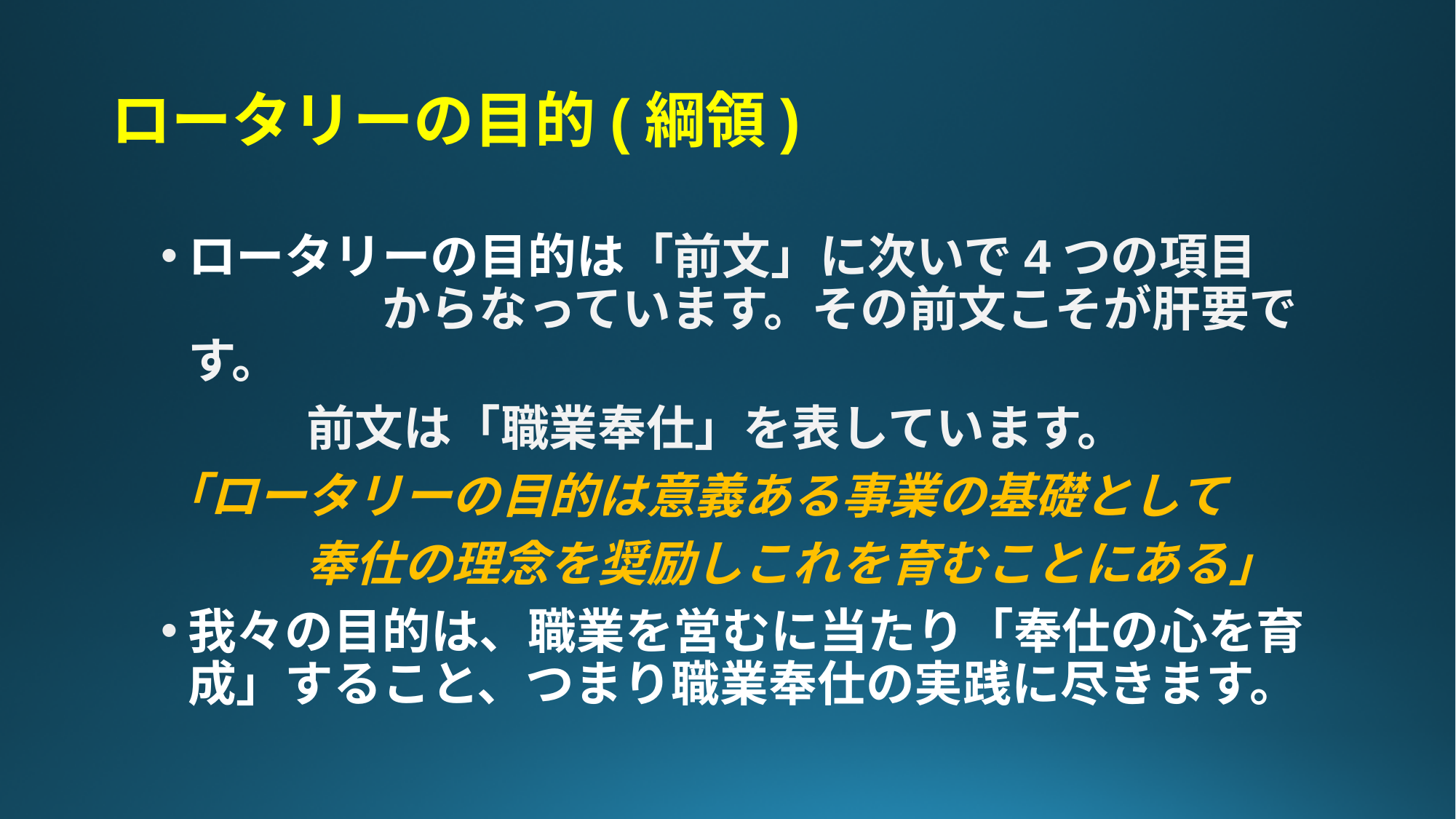

# ロータリーの目的(綱領)
ロータリーの目的は「前文」に次いで4つの項目　　　　　からなっています。その前文こそが肝要です。
　　　前文は「職業奉仕」を表しています。
「ロータリーの目的は意義ある事業の基礎として
　　　奉仕の理念を奨励しこれを育むことにある」
我々の目的は、職業を営むに当たり「奉仕の心を育成」すること、つまり職業奉仕の実践に尽きます。